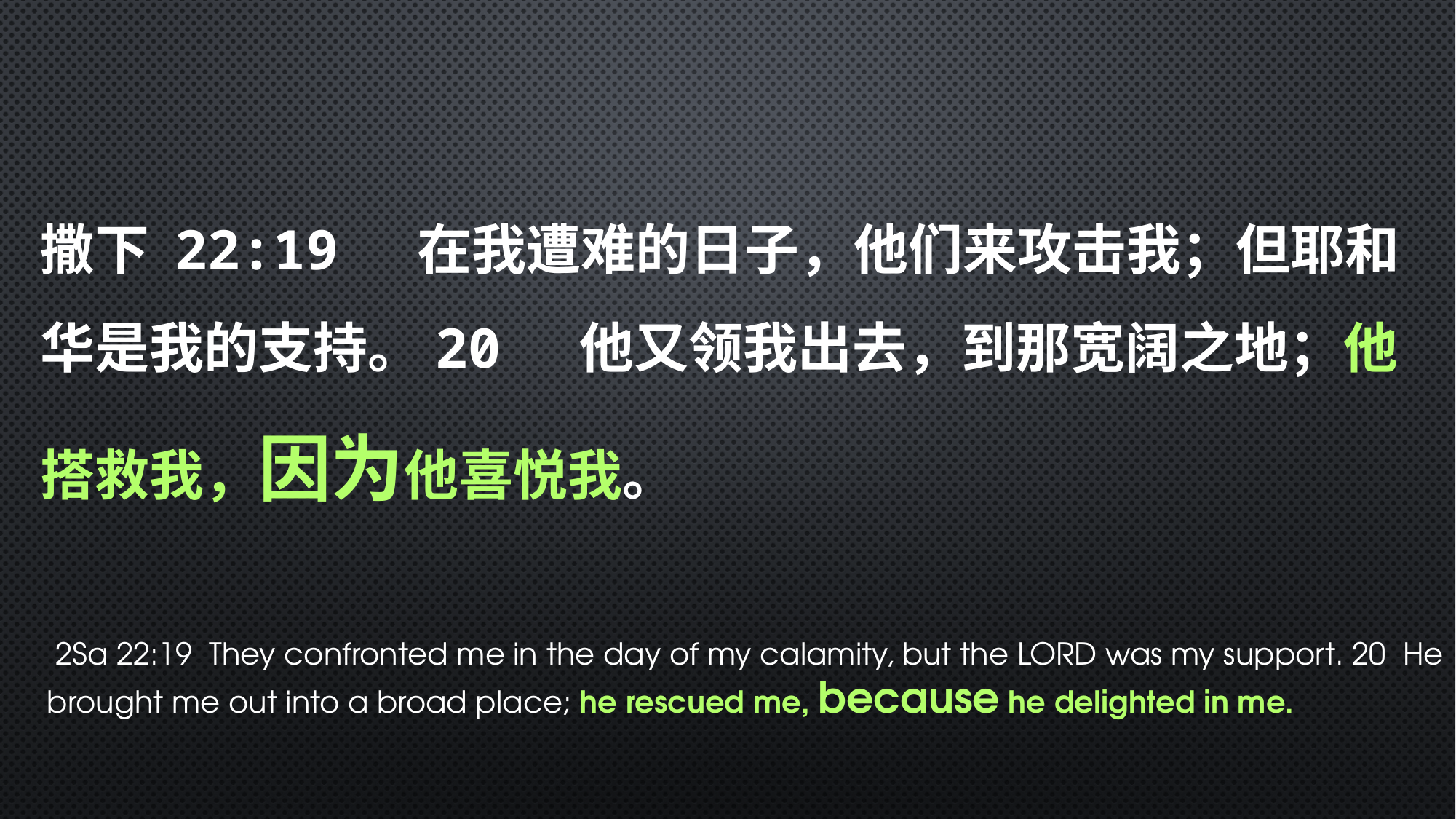

撒下 22:19  在我遭难的日子，他们来攻击我；但耶和华是我的支持。20  他又领我出去，到那宽阔之地；他搭救我，因为他喜悦我。
 2Sa 22:19  They confronted me in the day of my calamity, but the LORD was my support. 20  He brought me out into a broad place; he rescued me, because he delighted in me.